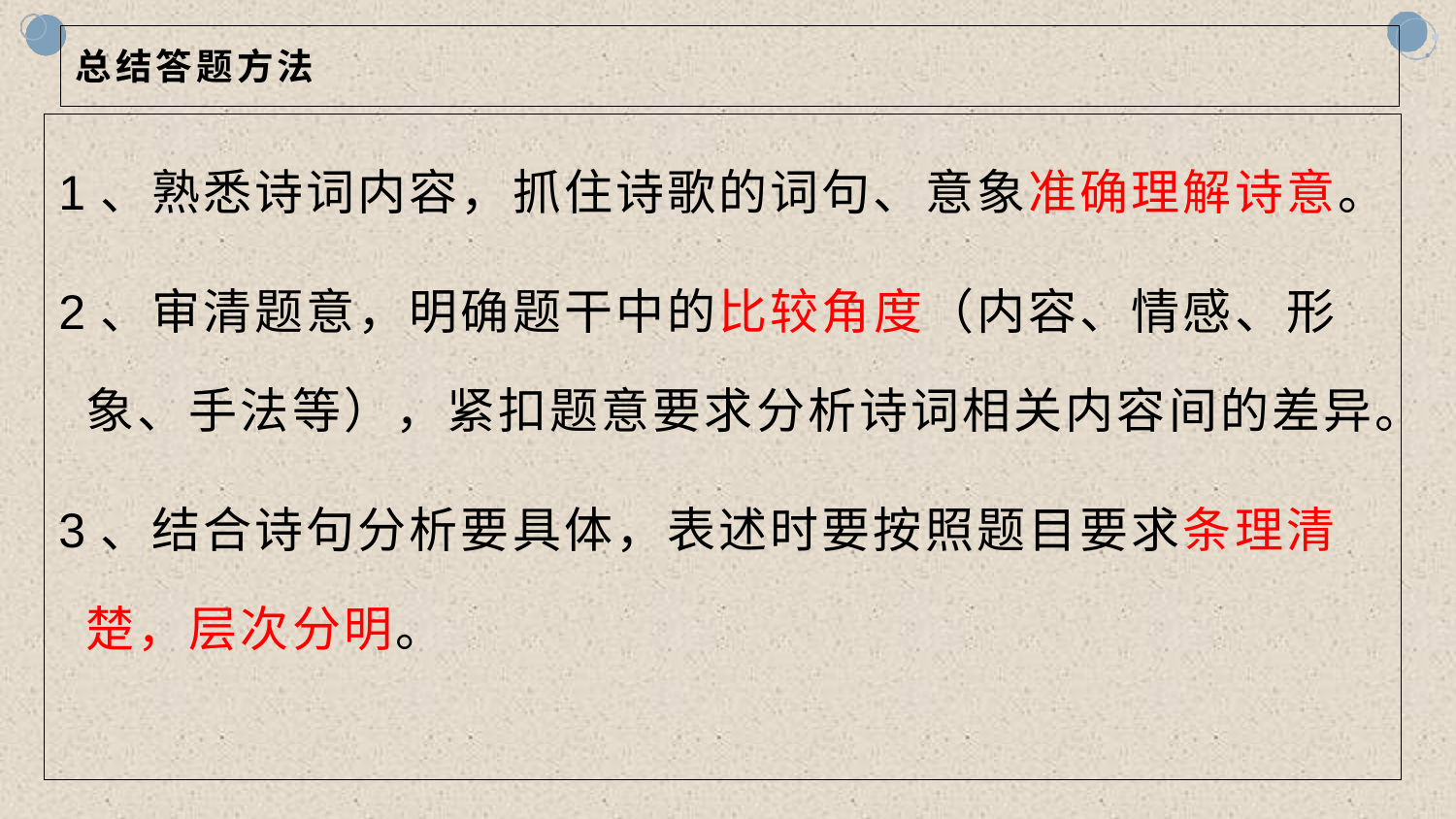

# 总结答题方法
1、熟悉诗词内容，抓住诗歌的词句、意象准确理解诗意。
2、审清题意，明确题干中的比较角度（内容、情感、形象、手法等），紧扣题意要求分析诗词相关内容间的差异。
3、结合诗句分析要具体，表述时要按照题目要求条理清楚，层次分明。